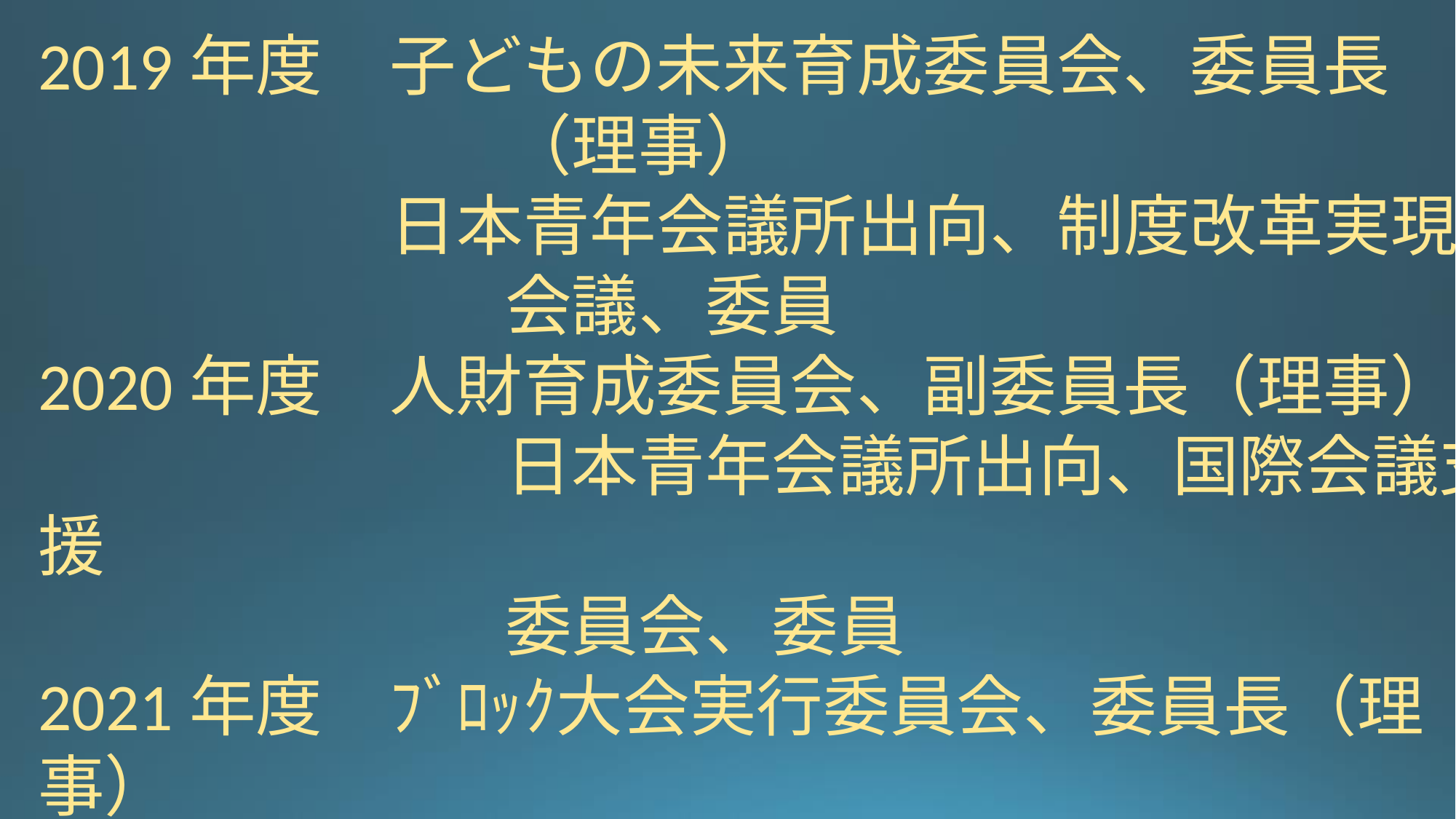

2019年度　子どもの未来育成委員会、委員長
　　　　　　　（理事）
		　　日本青年会議所出向、制度改革実現
　　　　　　　会議、委員
2020年度　人財育成委員会、副委員長（理事）
　　　　　　　日本青年会議所出向、国際会議支援
　　　　　　　委員会、委員
2021年度　ﾌﾞﾛｯｸ大会実行委員会、委員長（理事）